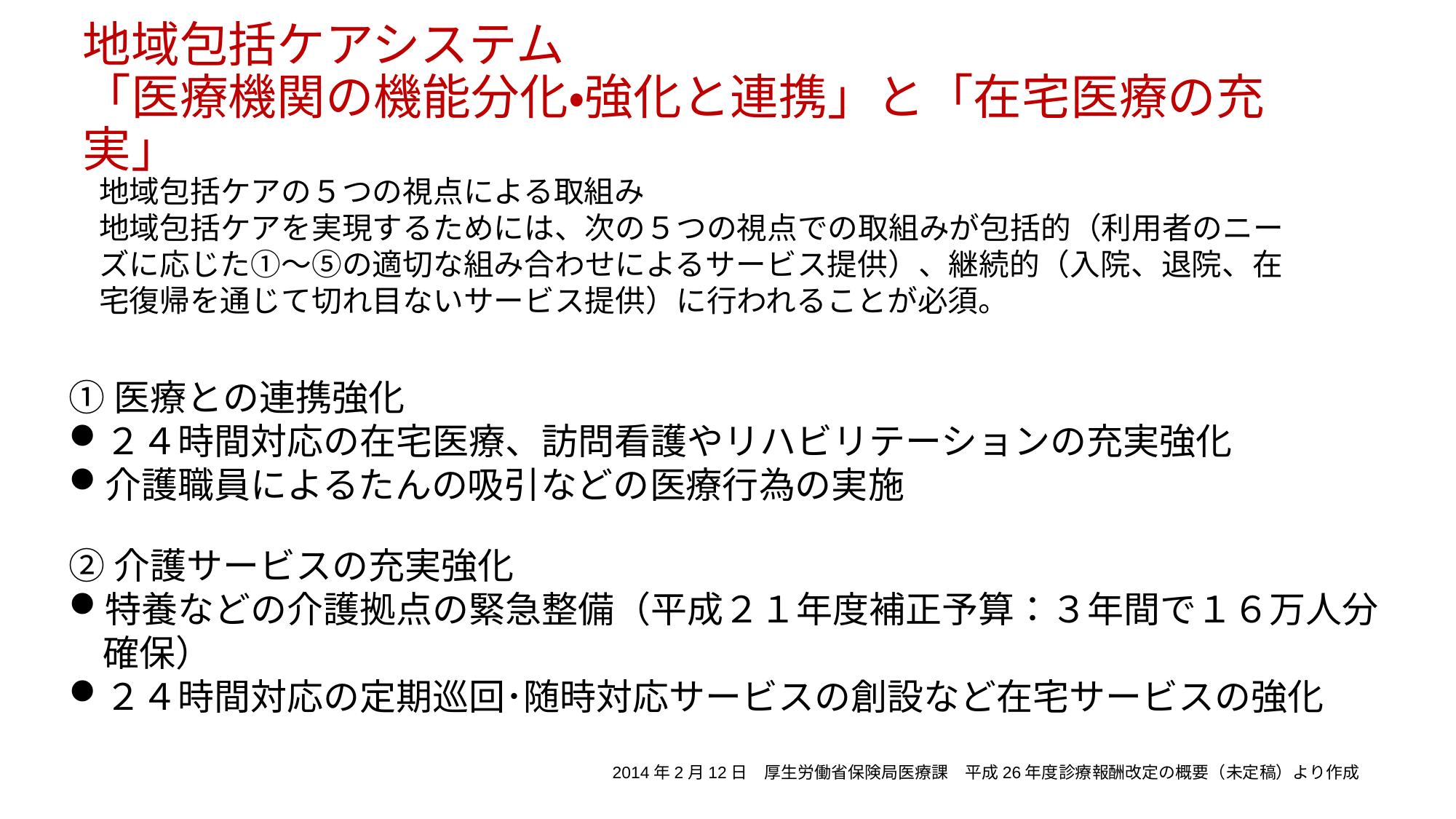

# 地域包括ケアシステム 「医療機関の機能分化・強化と連携」と「在宅医療の充実」
地域包括ケアの５つの視点による取組み
地域包括ケアを実現するためには、次の５つの視点での取組みが包括的（利用者のニーズに応じた①～⑤の適切な組み合わせによるサービス提供）、継続的（入院、退院、在宅復帰を通じて切れ目ないサービス提供）に行われることが必須。
①医療との連携強化
２４時間対応の在宅医療、訪問看護やリハビリテーションの充実強化
介護職員によるたんの吸引などの医療行為の実施

②介護サービスの充実強化
特養などの介護拠点の緊急整備（平成２１年度補正予算：３年間で１６万人分確保）
２４時間対応の定期巡回･随時対応サービスの創設など在宅サービスの強化
2014年2月12日　厚生労働省保険局医療課　平成26年度診療報酬改定の概要（未定稿）より作成